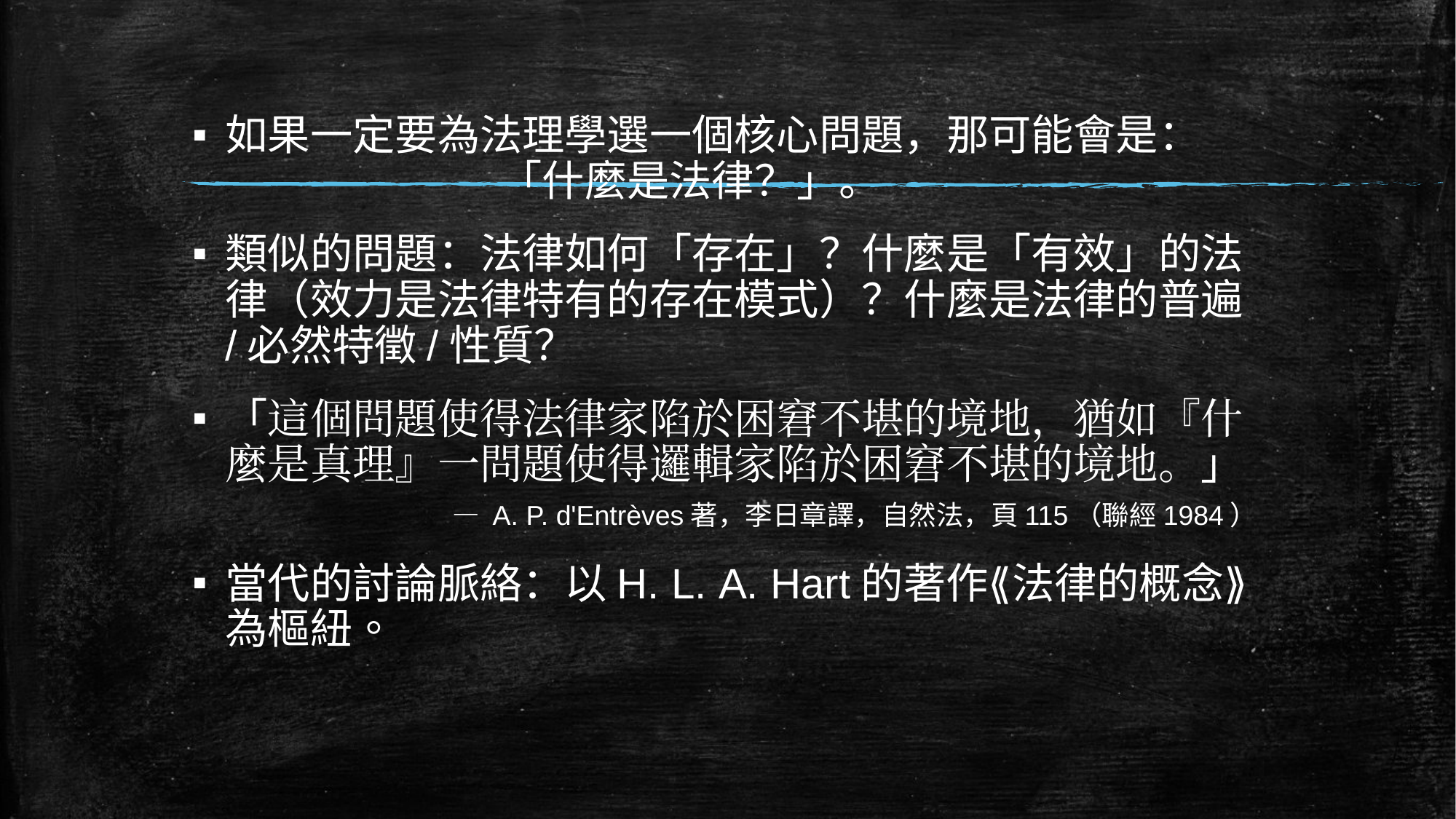

如果一定要為法理學選一個核心問題，那可能會是：
                             「什麼是法律？」。
類似的問題：法律如何「存在」？什麼是「有效」的法律（效力是法律特有的存在模式）？什麼是法律的普遍/必然特徵/性質？
「這個問題使得法律家陷於困窘不堪的境地，猶如『什麼是真理』一問題使得邏輯家陷於困窘不堪的境地。」
                        — A. P. d'Entrèves著，李日章譯，自然法，頁115（聯經1984）
當代的討論脈絡：以H. L. A. Hart的著作⟪法律的概念⟫為樞紐。